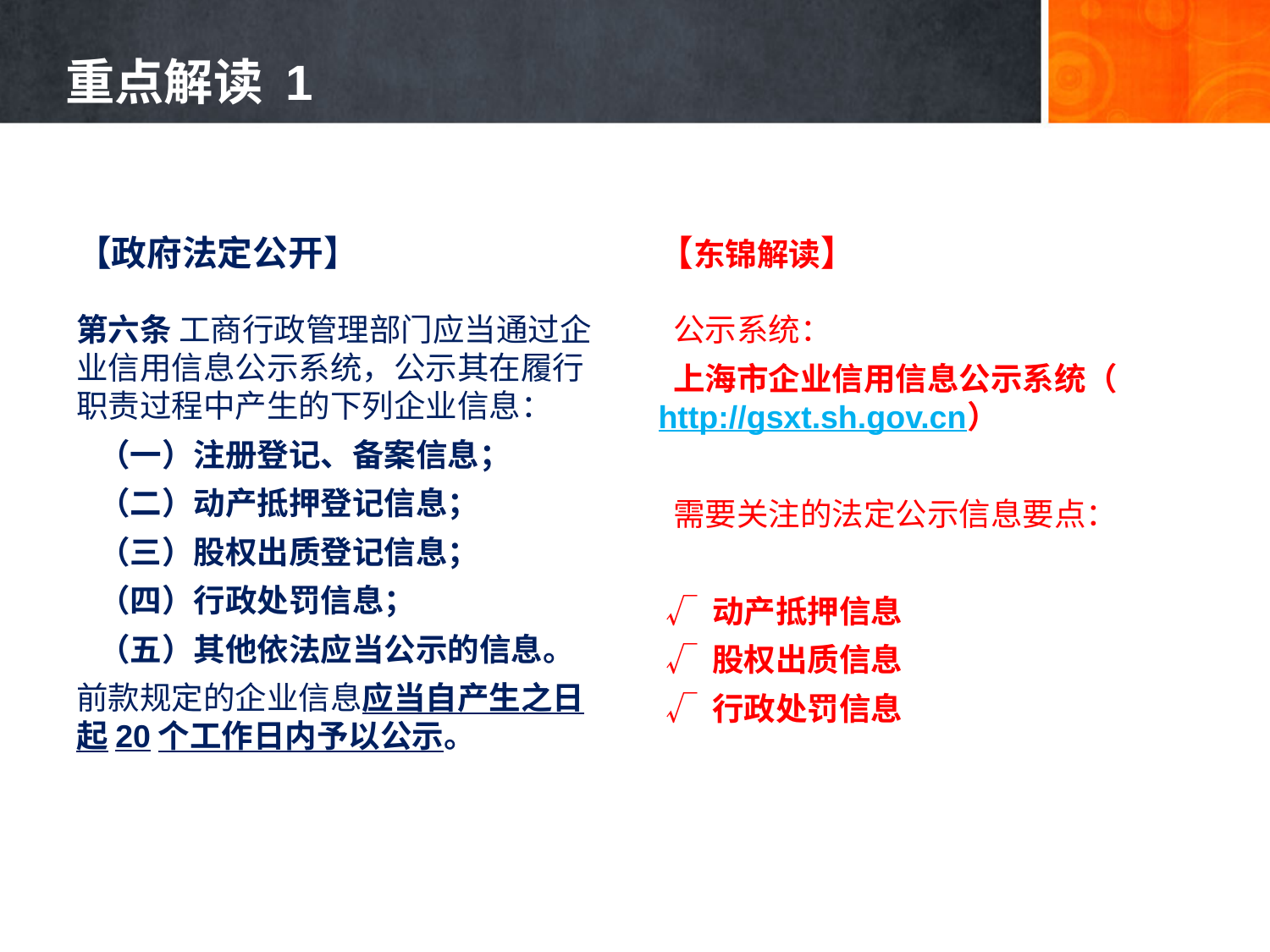

# 重点解读 1
【政府法定公开】

第六条 工商行政管理部门应当通过企业信用信息公示系统，公示其在履行职责过程中产生的下列企业信息：
  （一）注册登记、备案信息；
  （二）动产抵押登记信息；
  （三）股权出质登记信息；
  （四）行政处罚信息；
  （五）其他依法应当公示的信息。
前款规定的企业信息应当自产生之日起20个工作日内予以公示。

【东锦解读】

 公示系统：
 上海市企业信用信息公示系统（http://gsxt.sh.gov.cn）

 需要关注的法定公示信息要点：

 √ 动产抵押信息
 √ 股权出质信息
 √ 行政处罚信息